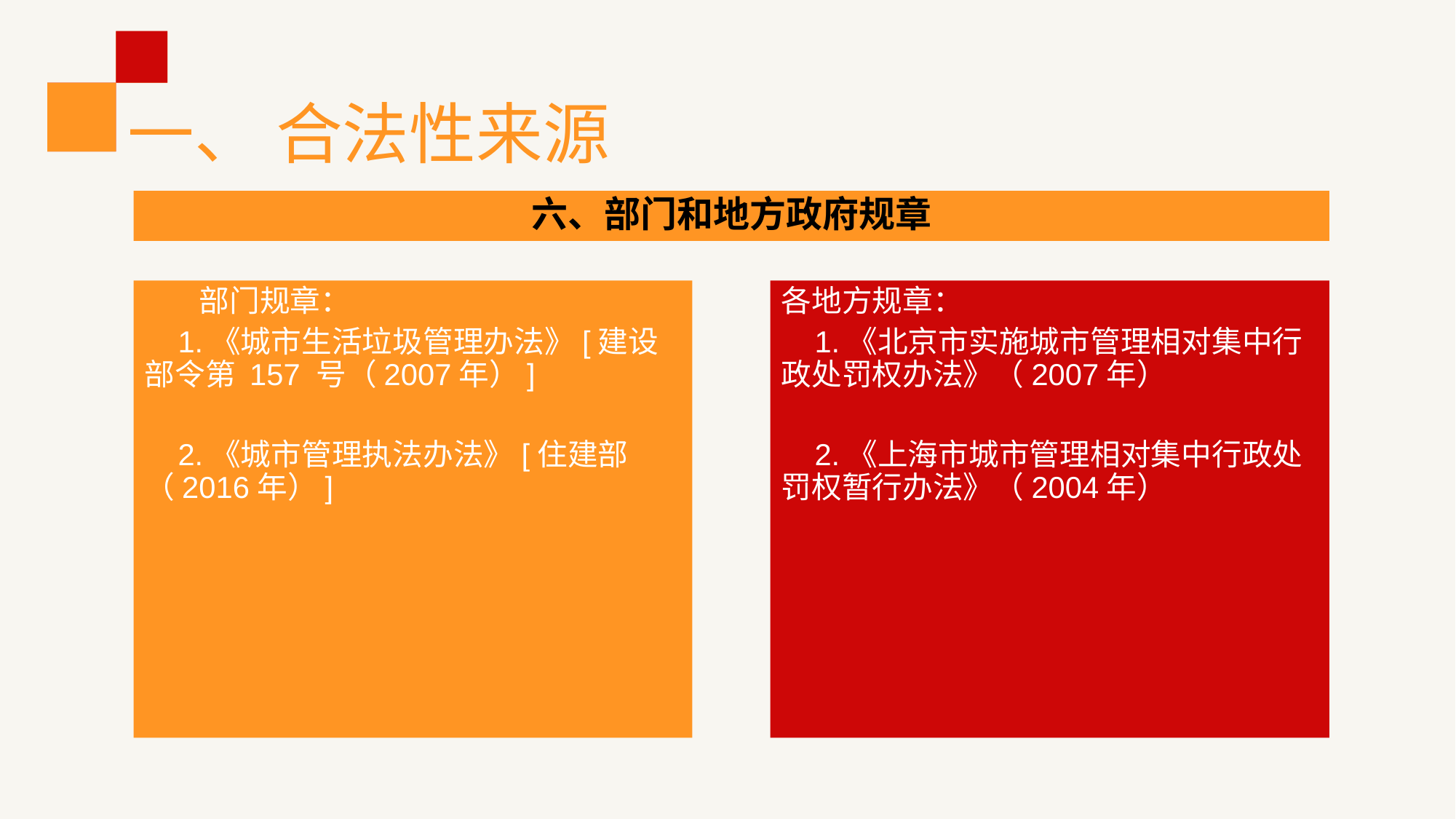

# 一、 合法性来源
六、部门和地方政府规章
部门规章：
    1.《城市生活垃圾管理办法》[建设部令第 157 号（2007年）]

    2.《城市管理执法办法》[住建部（2016年）]

各地方规章：
    1.《北京市实施城市管理相对集中行政处罚权办法》（2007年）

    2.《上海市城市管理相对集中行政处罚权暂行办法》（2004年）